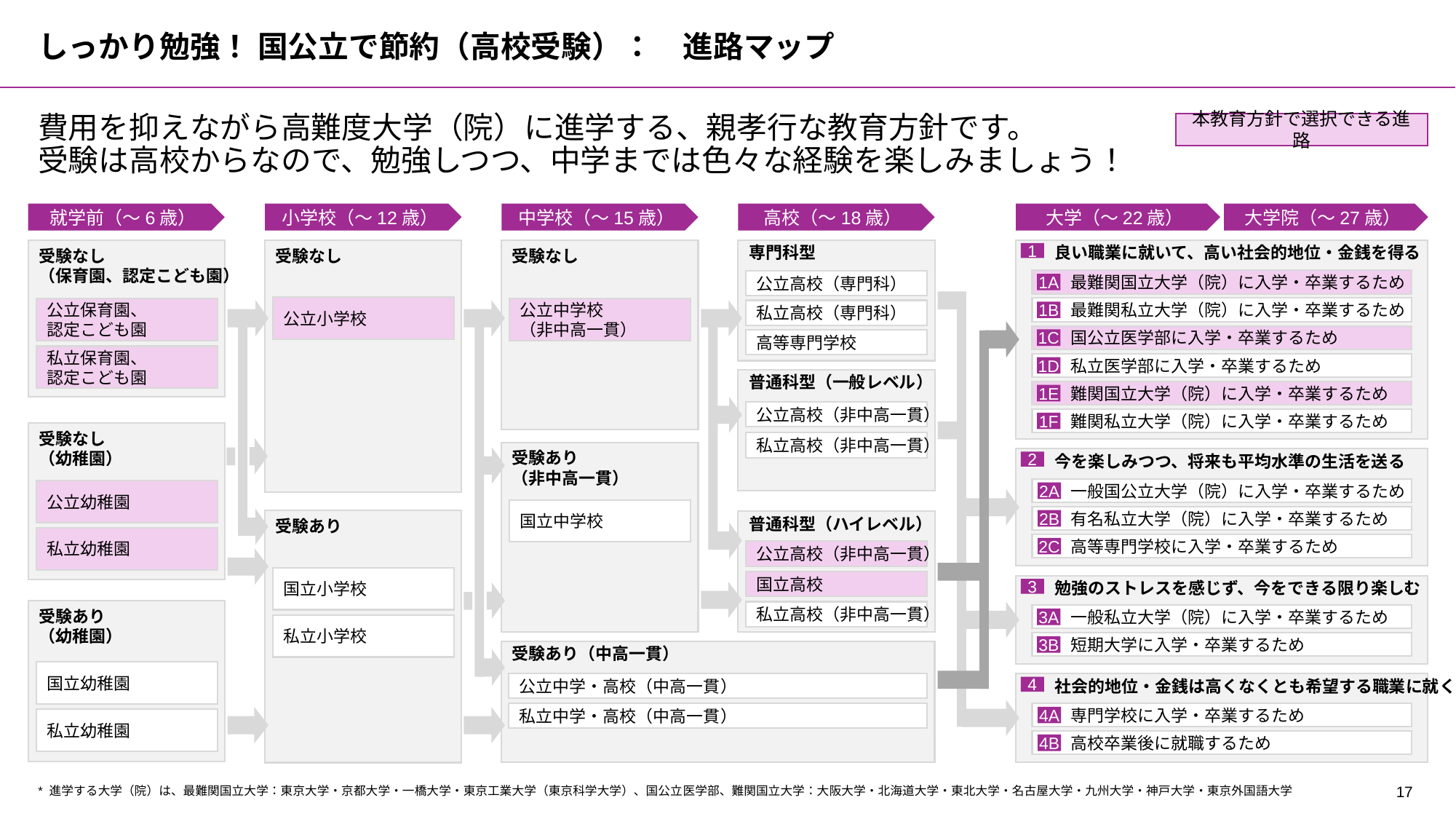

しっかり勉強！ 国公立で節約（高校受験）：　進路マップ
費用を抑えながら高難度大学（院）に進学する、親孝行な教育方針です。
受験は高校からなので、勉強しつつ、中学までは色々な経験を楽しみましょう！
本教育方針で選択できる進路
就学前（～6歳）
小学校（～12歳）
中学校（～15歳）
高校（～18歳）
大学（～22歳）
大学院（～27歳）
受験なし
専門科型
良い職業に就いて、高い社会的地位・金銭を得る
受験なし
受験なし
（保育園、認定こども園）
1
最難関国立大学（院）に入学・卒業するため
公立高校（専門科）
1A

公立小学校
最難関私立大学（院）に入学・卒業するため
公立保育園、
認定こども園
公立中学校
（非中高一貫）

私立高校（専門科）
1B

国公立医学部に入学・卒業するため
1C
高等専門学校
私立保育園、
認定こども園
私立医学部に入学・卒業するため
1D
普通科型（一般レベル）
難関国立大学（院）に入学・卒業するため
1E

公立高校（非中高一貫）
難関私立大学（院）に入学・卒業するため
1F

受験なし
（幼稚園）

私立高校（非中高一貫）

受験あり
（非中高一貫）

今を楽しみつつ、将来も平均水準の生活を送る
2

一般国公立大学（院）に入学・卒業するため
公立幼稚園
2A

国立中学校

有名私立大学（院）に入学・卒業するため

2B
受験あり
普通科型（ハイレベル）

私立幼稚園
高等専門学校に入学・卒業するため
2C
公立高校（非中高一貫）

国立小学校
国立高校
勉強のストレスを感じず、今をできる限り楽しむ
3

受験あり
（幼稚園）
私立高校（非中高一貫）

一般私立大学（院）に入学・卒業するため
3A
私立小学校
短期大学に入学・卒業するため
3B
受験あり（中高一貫）

国立幼稚園
公立中学・高校（中高一貫）
社会的地位・金銭は高くなくとも希望する職業に就く
4

私立中学・高校（中高一貫）
専門学校に入学・卒業するため
4A

私立幼稚園
高校卒業後に就職するため
4B
* 進学する大学（院）は、最難関国立大学：東京大学・京都大学・一橋大学・東京工業大学（東京科学大学）、国公立医学部、難関国立大学：大阪大学・北海道大学・東北大学・名古屋大学・九州大学・神戸大学・東京外国語大学
17